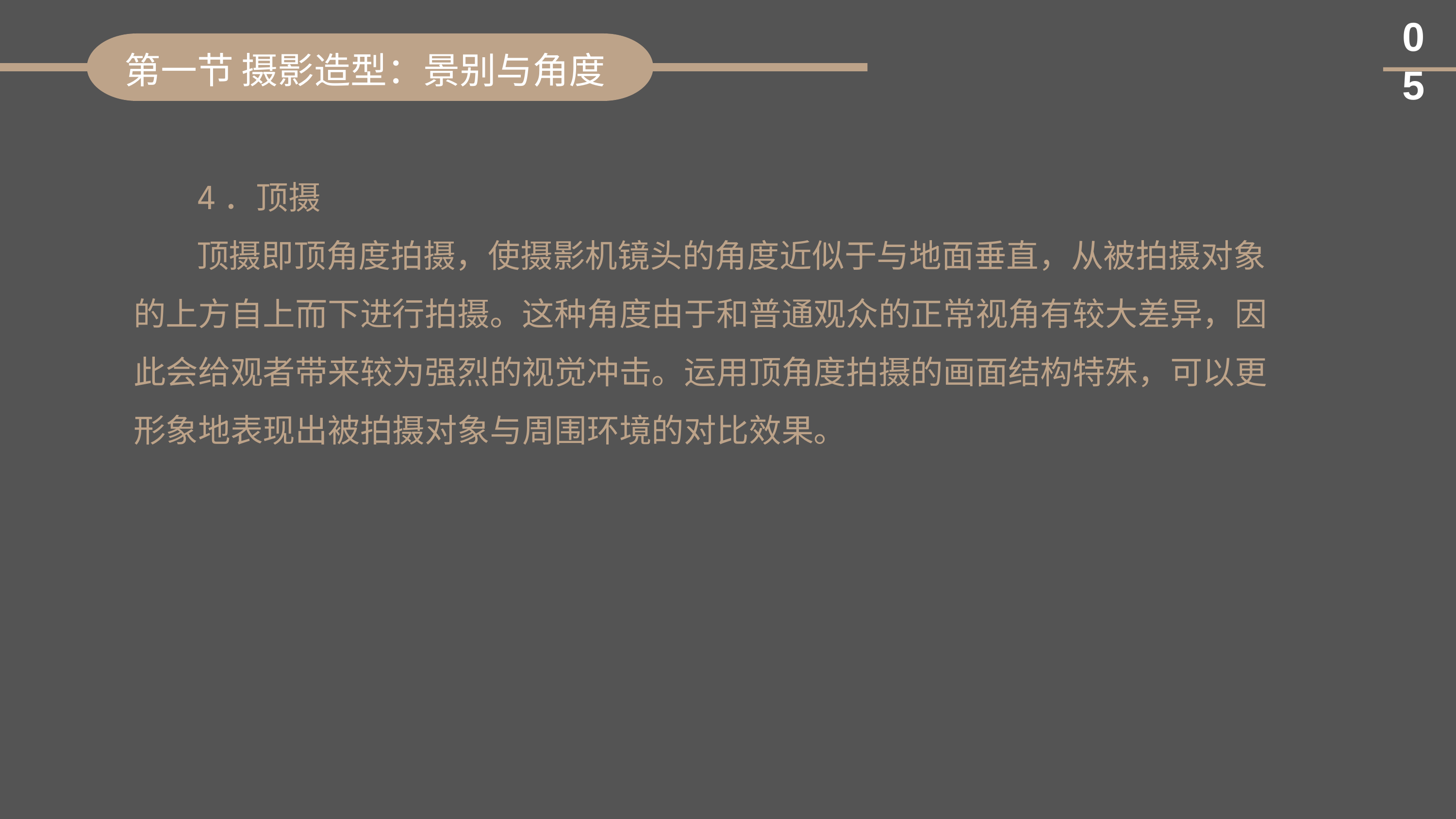

05

第一节 摄影造型：景别与角度

4．顶摄
顶摄即顶角度拍摄，使摄影机镜头的角度近似于与地面垂直，从被拍摄对象的上方自上而下进行拍摄。这种角度由于和普通观众的正常视角有较大差异，因此会给观者带来较为强烈的视觉冲击。运用顶角度拍摄的画面结构特殊，可以更形象地表现出被拍摄对象与周围环境的对比效果。